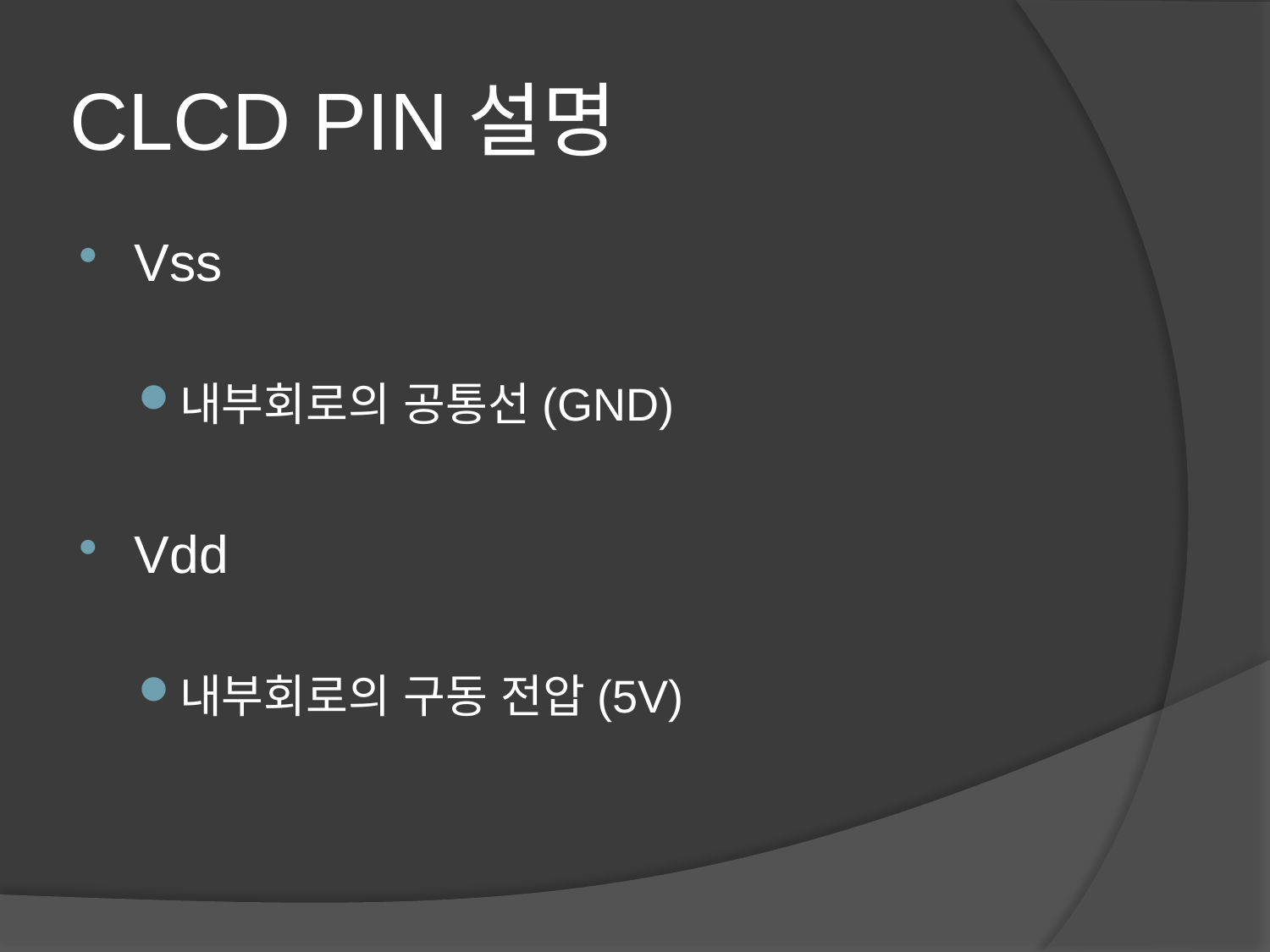

# CLCD PIN설명
Vss

내부회로의 공통선(GND)

Vdd

내부회로의 구동 전압(5V)